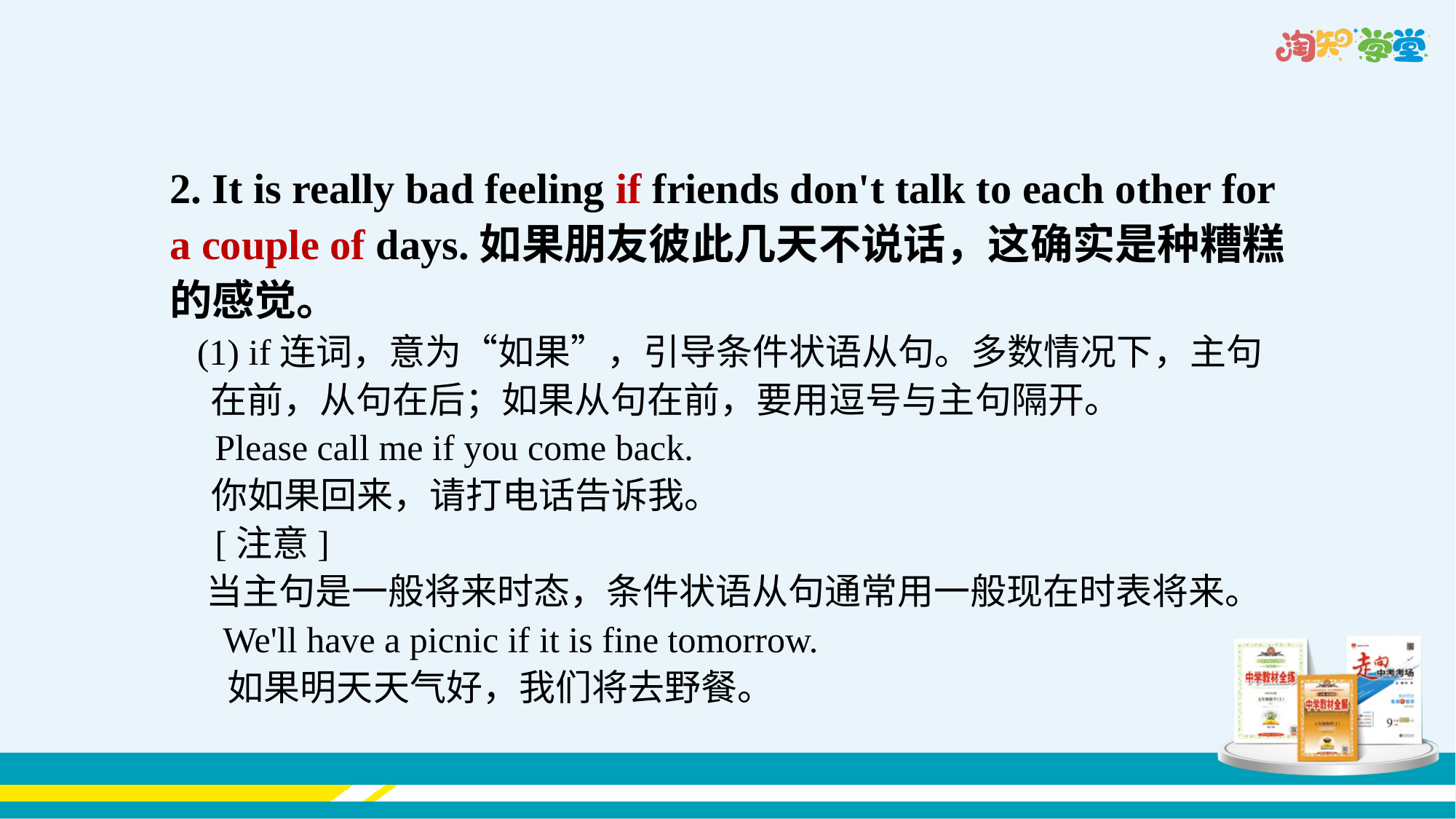

2. It is really bad feeling if friends don't talk to each other for a couple of days.如果朋友彼此几天不说话，这确实是种糟糕的感觉。
   (1) if连词，意为“如果”，引导条件状语从句。多数情况下，主句在前，从句在后；如果从句在前，要用逗号与主句隔开。
　Please call me if you come back.
    你如果回来，请打电话告诉我。
　[注意]
　当主句是一般将来时态，条件状语从句通常用一般现在时表将来。
　 We'll have a picnic if it is fine tomorrow.
      如果明天天气好，我们将去野餐。